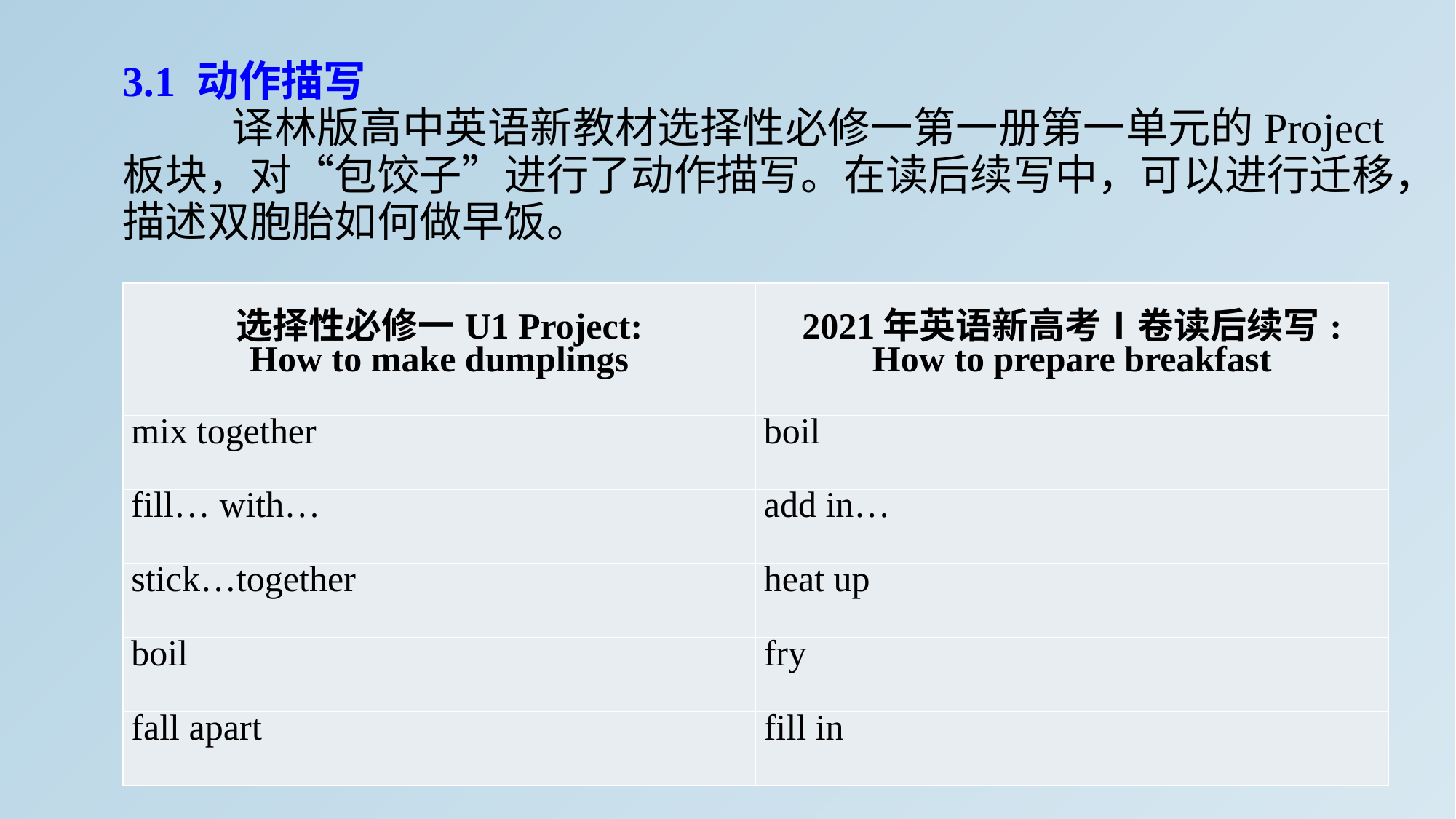

3.1 动作描写
	译林版高中英语新教材选择性必修一第一册第一单元的Project板块，对“包饺子”进行了动作描写。在读后续写中，可以进行迁移，描述双胞胎如何做早饭。
| 选择性必修一U1 Project: How to make dumplings | 2021年英语新高考Ⅰ卷读后续写: How to prepare breakfast |
| --- | --- |
| mix together | boil |
| fill… with… | add in… |
| stick…together | heat up |
| boil | fry |
| fall apart | fill in |